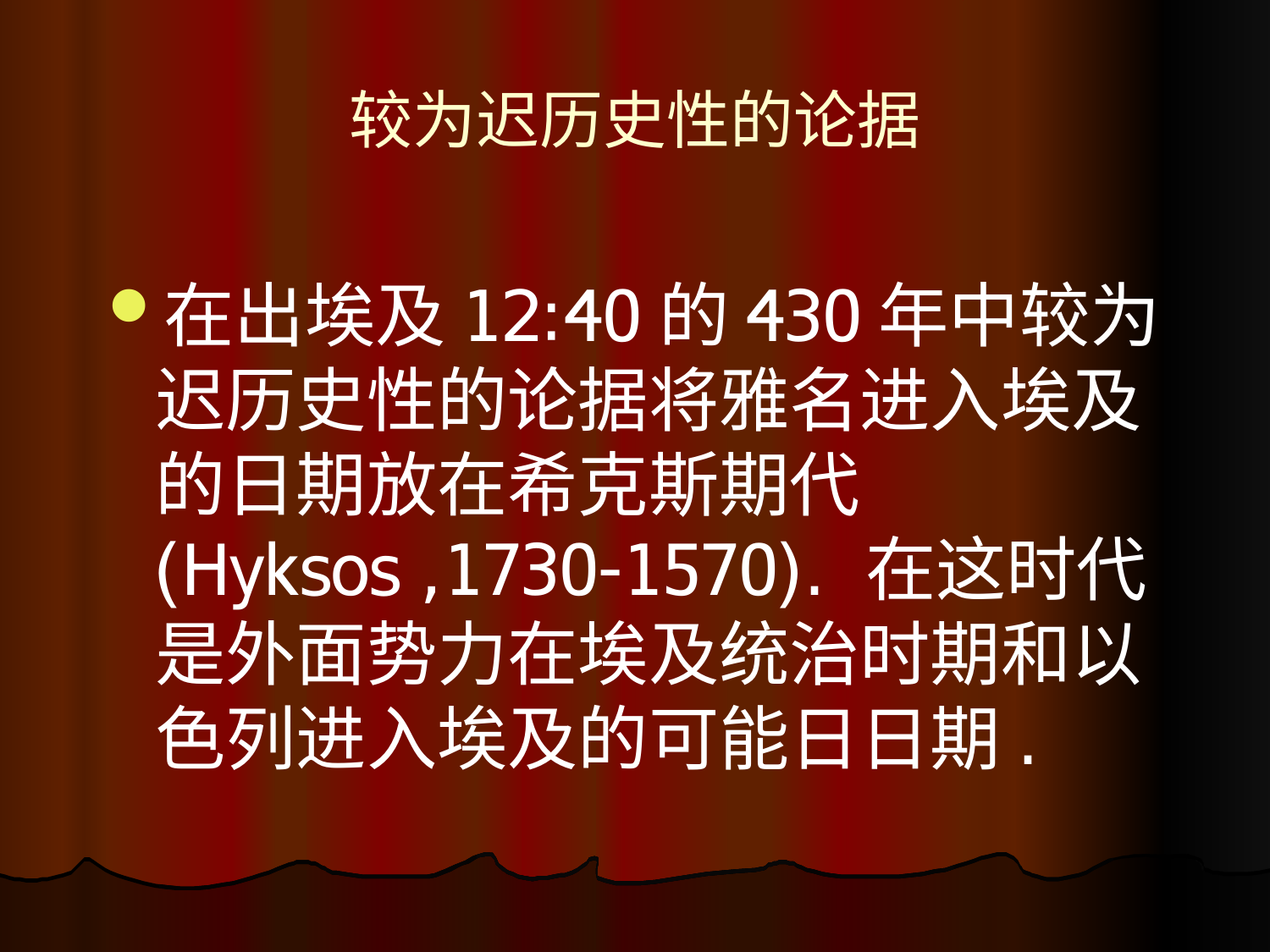

# 较为迟历史性的论据
在出埃及12:40的430年中较为迟历史性的论据将雅名进入埃及的日期放在希克斯期代(Hyksos ,1730-1570). 在这时代是外面势力在埃及统治时期和以色列进入埃及的可能日日期.